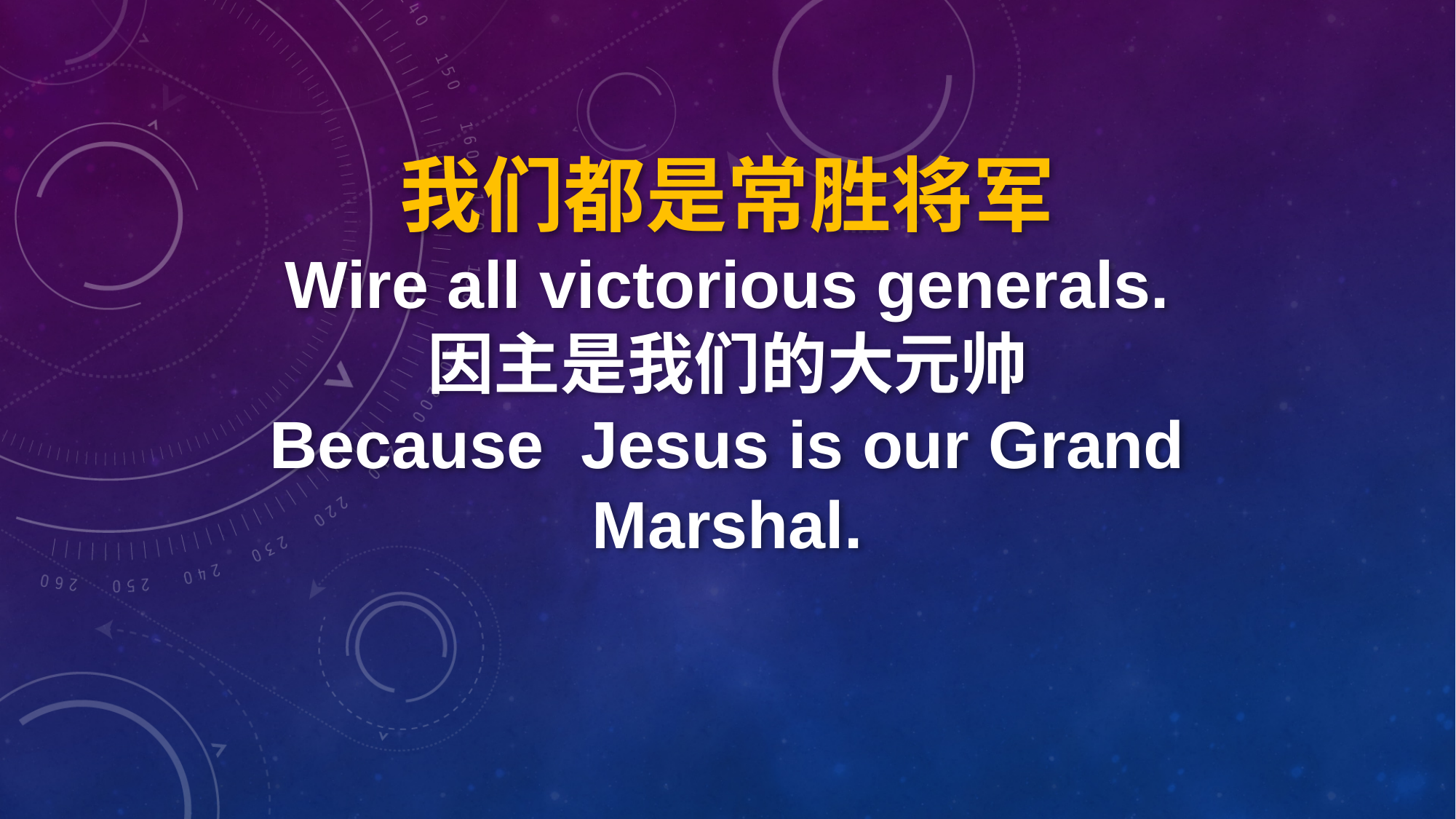

我们都是常胜将军
Wire all victorious generals.
因主是我们的大元帅
Because  Jesus is our Grand Marshal.